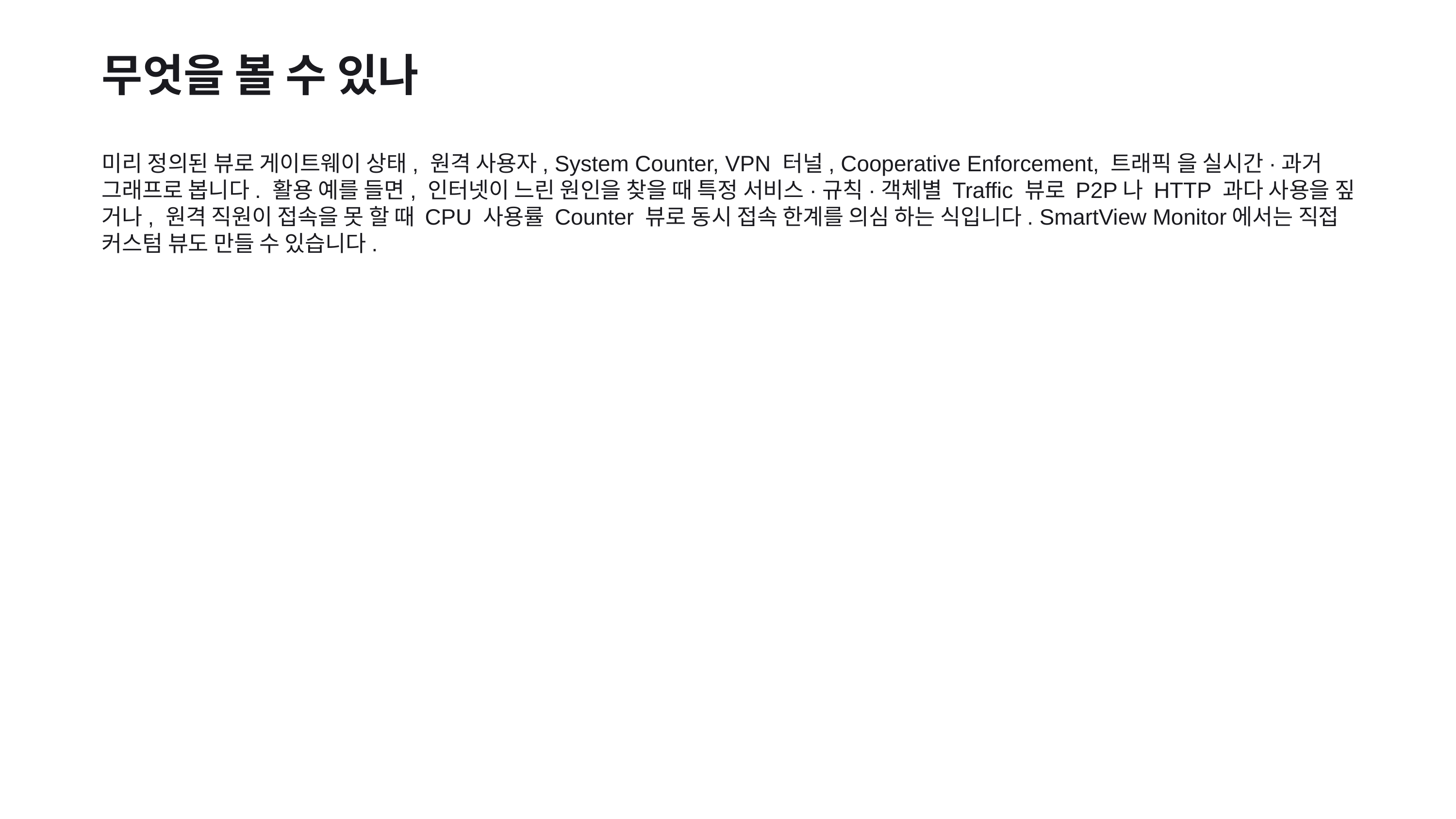

무엇을 볼 수 있나
미리 정의된 뷰로 게이트웨이 상태, 원격 사용자, System Counter, VPN 터널, Cooperative Enforcement, 트래픽 을 실시간·과거 그래프로 봅니다. 활용 예를 들면, 인터넷이 느린 원인을 찾을 때 특정 서비스·규칙·객체별 Traffic 뷰로 P2P나 HTTP 과다 사용을 짚 거나, 원격 직원이 접속을 못 할 때 CPU 사용률 Counter 뷰로 동시 접속 한계를 의심 하는 식입니다. SmartView Monitor에서는 직접 커스텀 뷰도 만들 수 있습니다.